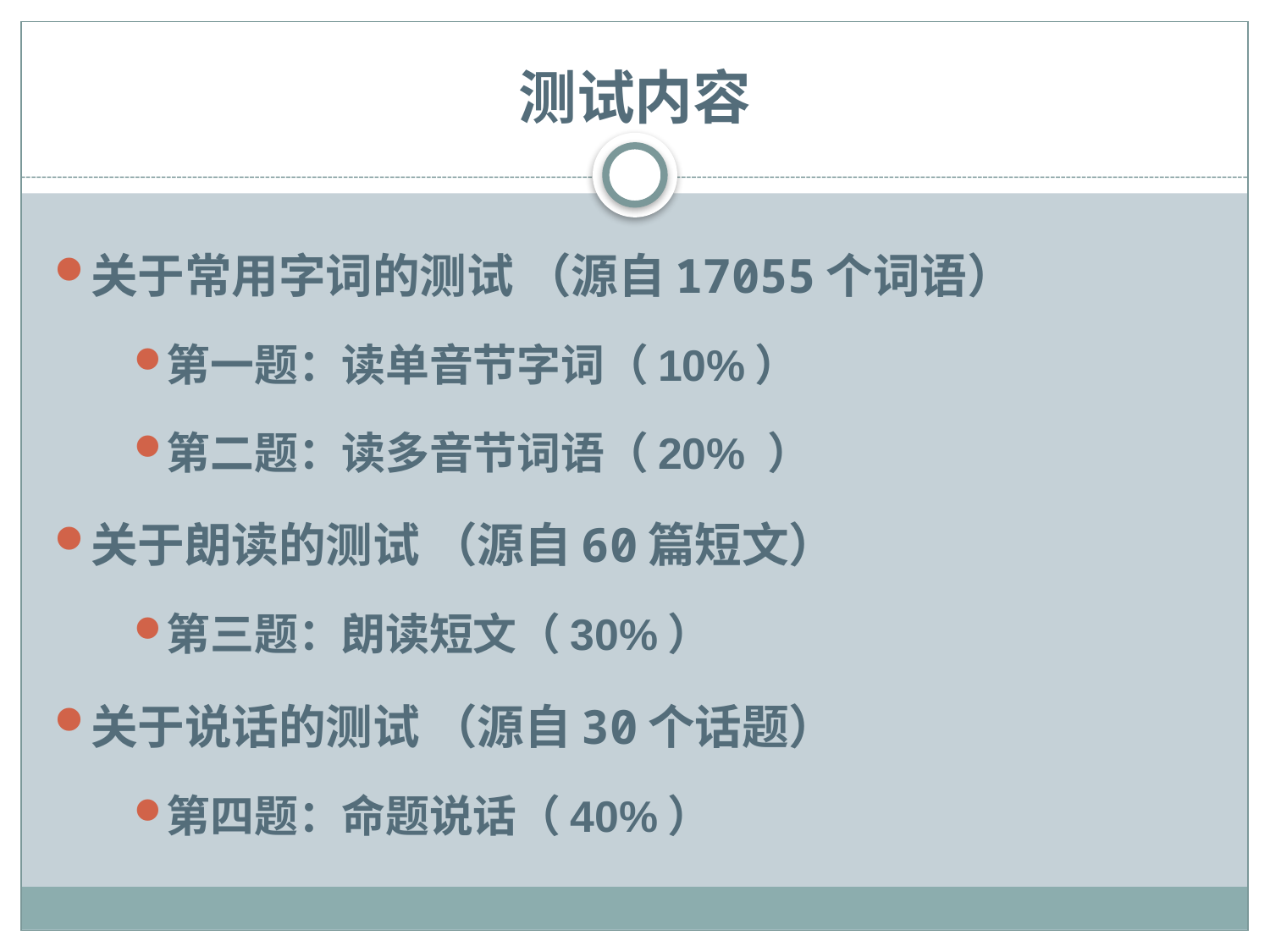

测试内容
关于常用字词的测试 （源自17055个词语）
第一题：读单音节字词（10%）
第二题：读多音节词语（20% ）
关于朗读的测试 （源自60篇短文）
第三题：朗读短文（30%）
关于说话的测试 （源自30个话题）
第四题：命题说话（40%）